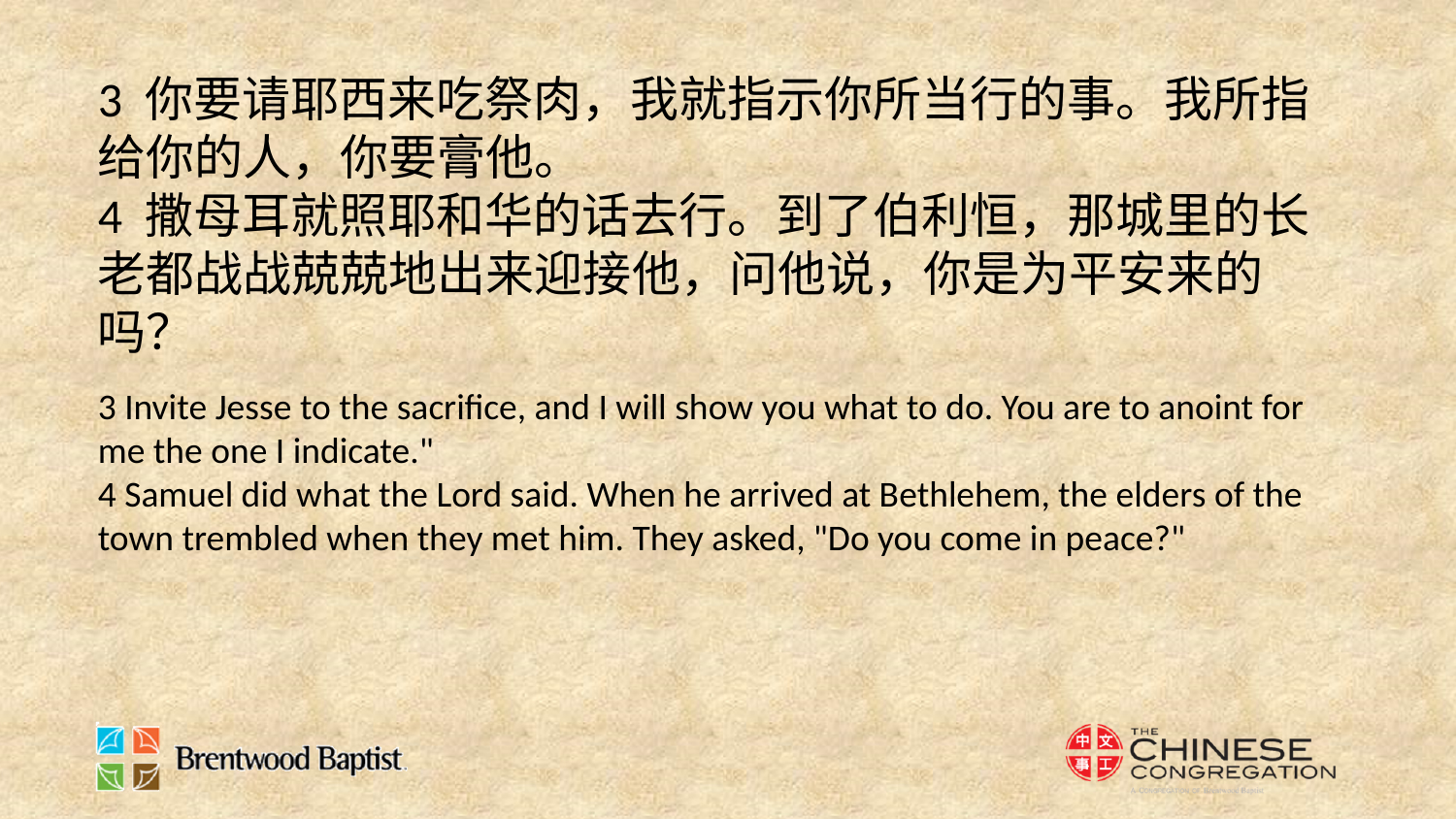

3 你要请耶西来吃祭肉，我就指示你所当行的事。我所指给你的人，你要膏他。
4 撒母耳就照耶和华的话去行。到了伯利恒，那城里的长老都战战兢兢地出来迎接他，问他说，你是为平安来的吗？

3 Invite Jesse to the sacrifice, and I will show you what to do. You are to anoint for me the one I indicate."
4 Samuel did what the Lord said. When he arrived at Bethlehem, the elders of the town trembled when they met him. They asked, "Do you come in peace?"